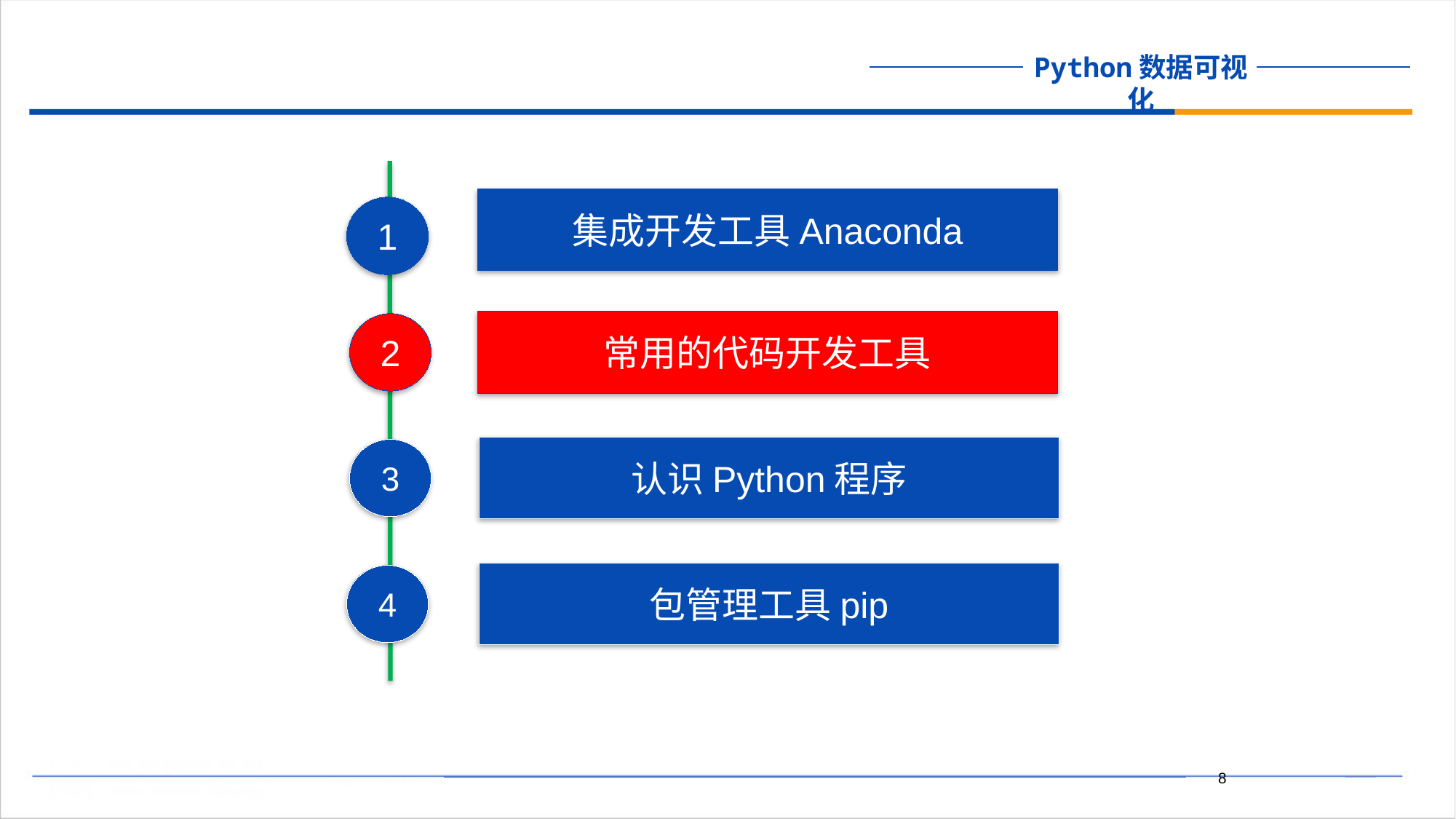

集成开发工具Anaconda
1
常用的代码开发工具
2
认识Python程序
3
包管理工具pip
4